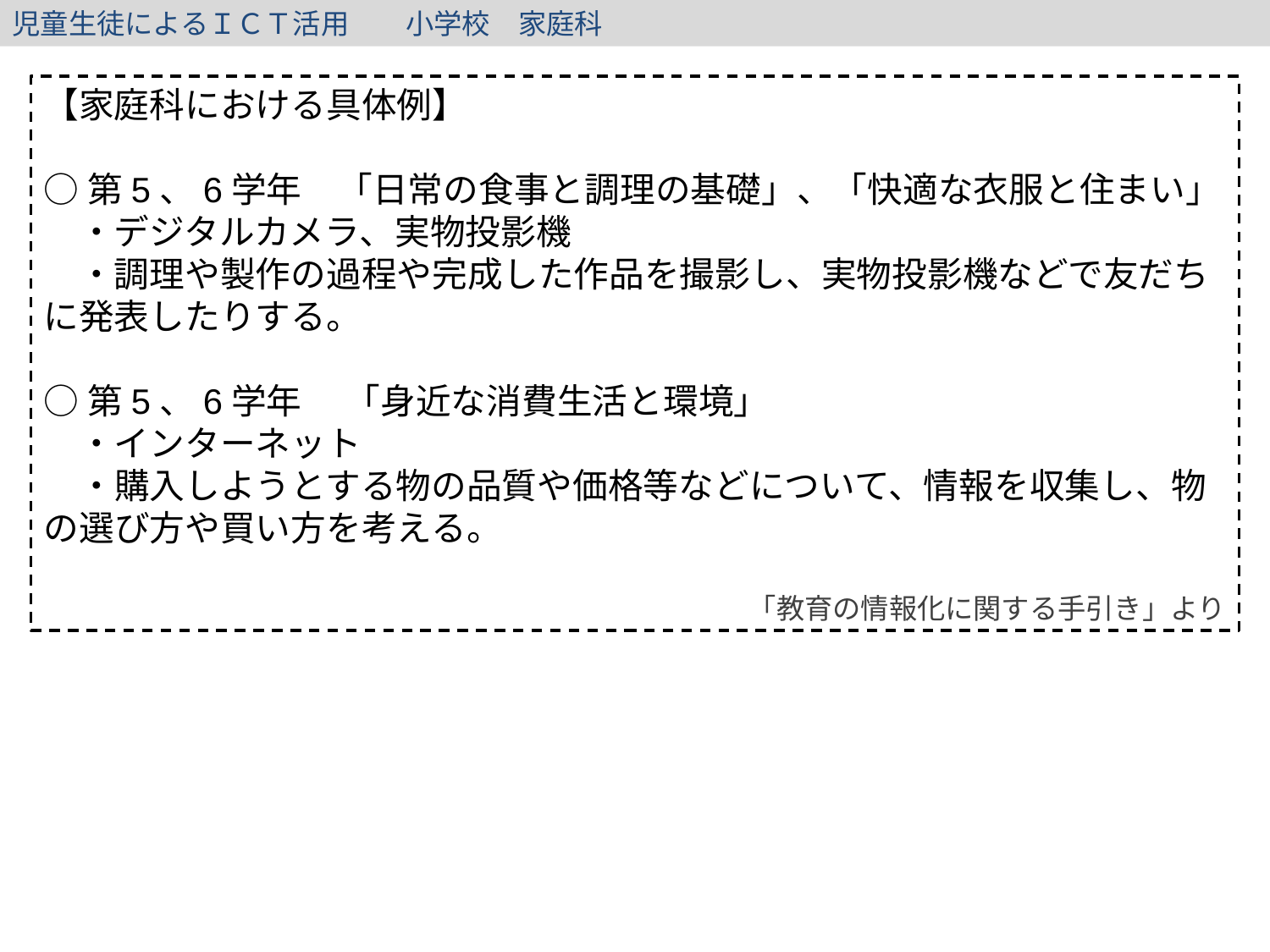

児童生徒によるＩＣＴ活用　　小学校　家庭科
【家庭科における具体例】

○第5、6学年　「日常の食事と調理の基礎」、「快適な衣服と住まい」
　・デジタルカメラ、実物投影機
　・調理や製作の過程や完成した作品を撮影し、実物投影機などで友だちに発表したりする。

○第5、6学年 　「身近な消費生活と環境」
　・インターネット
　・購入しようとする物の品質や価格等などについて、情報を収集し、物 の選び方や買い方を考える。

「教育の情報化に関する手引き」より